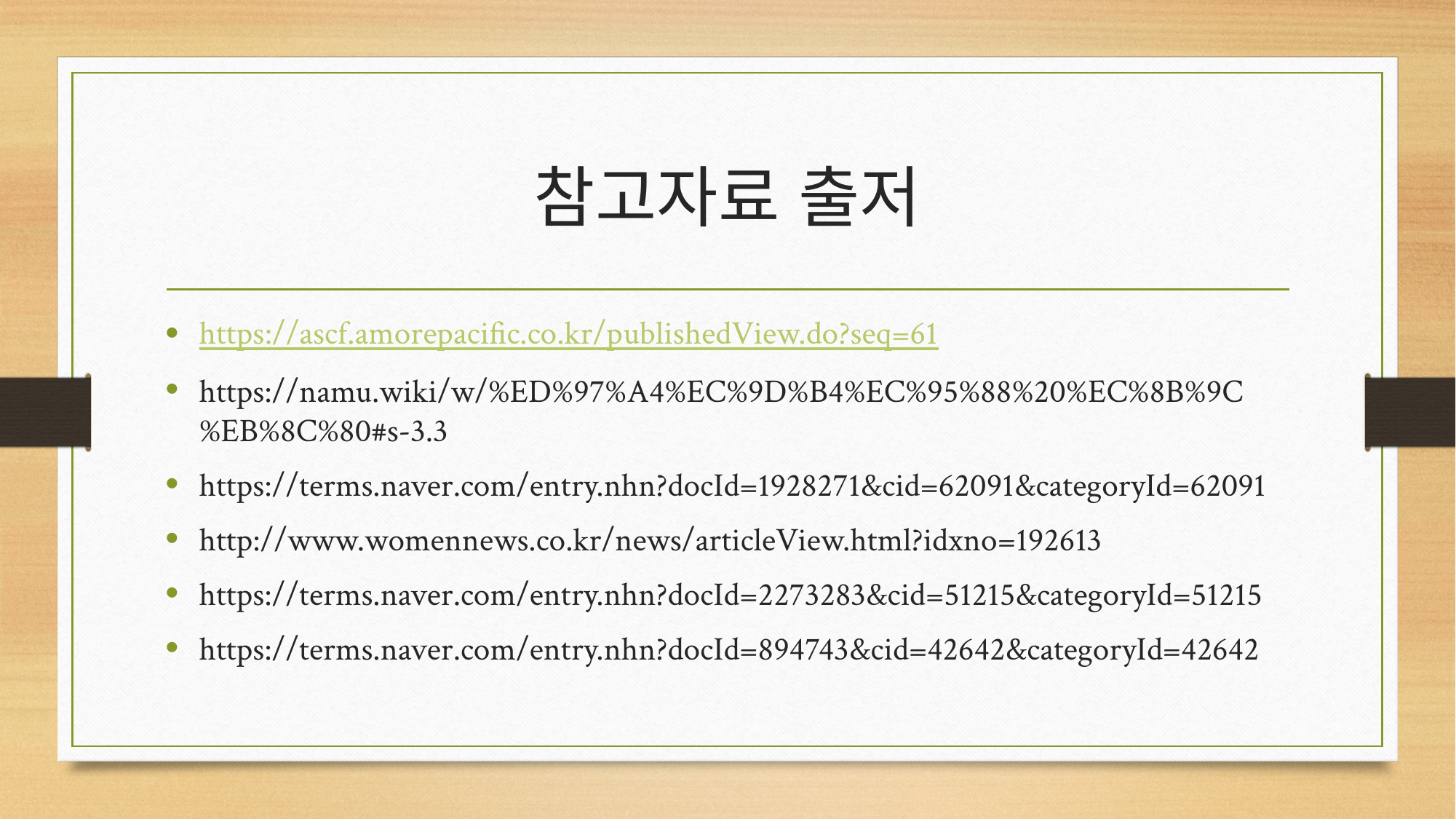

# 참고자료 출저
https://ascf.amorepacific.co.kr/publishedView.do?seq=61
https://namu.wiki/w/%ED%97%A4%EC%9D%B4%EC%95%88%20%EC%8B%9C%EB%8C%80#s-3.3
https://terms.naver.com/entry.nhn?docId=1928271&cid=62091&categoryId=62091
http://www.womennews.co.kr/news/articleView.html?idxno=192613
https://terms.naver.com/entry.nhn?docId=2273283&cid=51215&categoryId=51215
https://terms.naver.com/entry.nhn?docId=894743&cid=42642&categoryId=42642